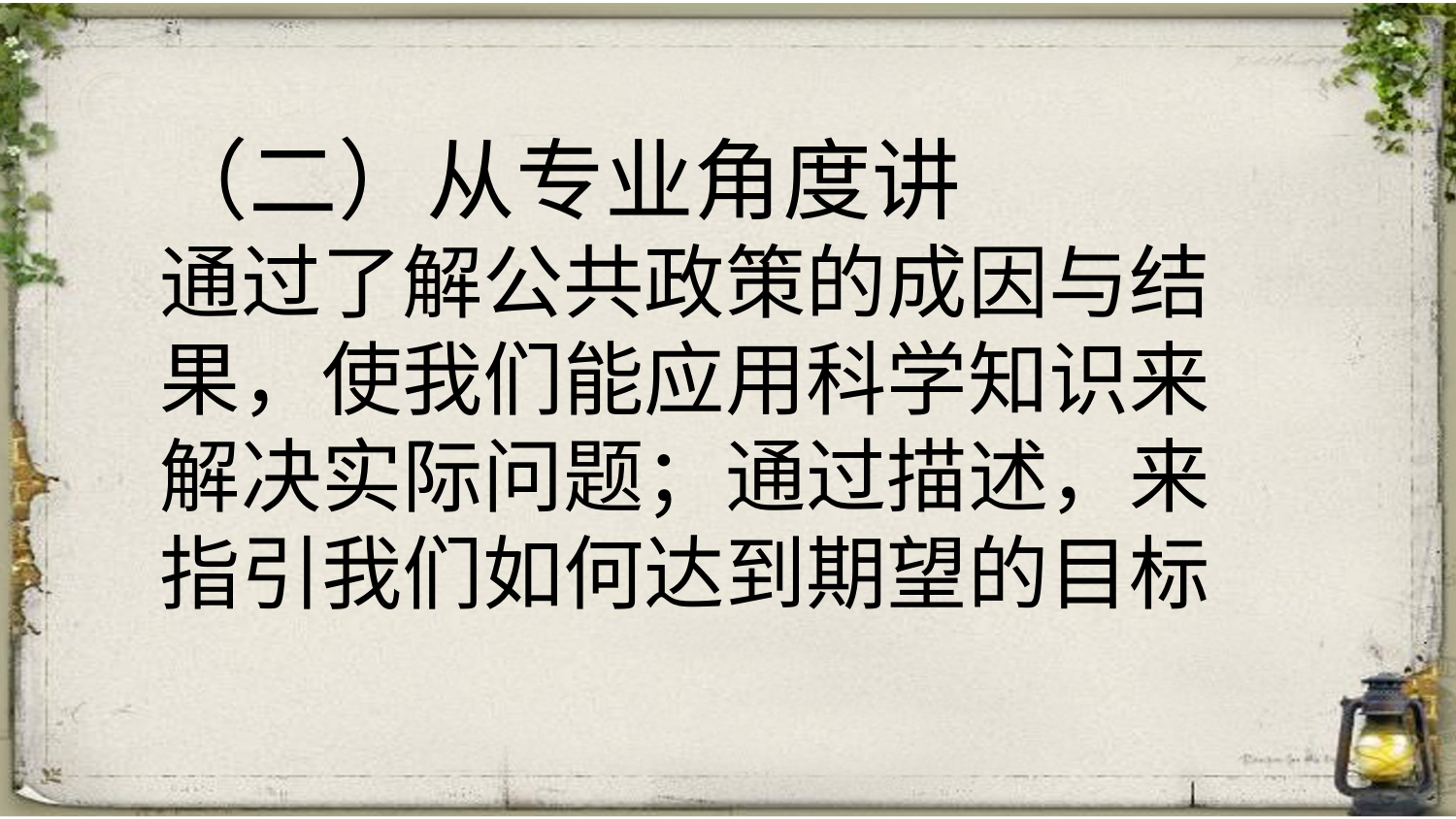

（二）从专业角度讲
通过了解公共政策的成因与结果，使我们能应用科学知识来解决实际问题；通过描述，来指引我们如何达到期望的目标